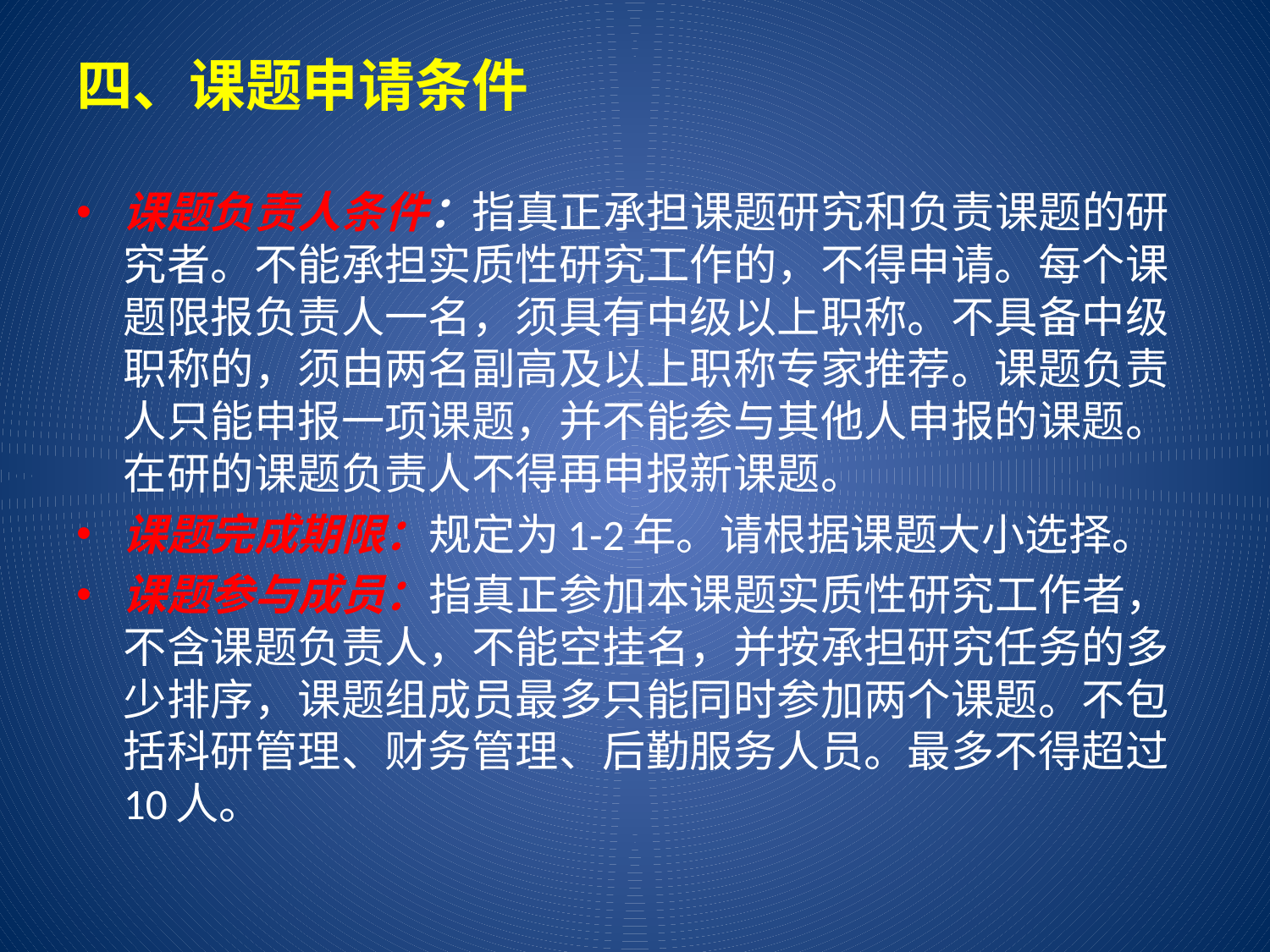

# 四、课题申请条件
课题负责人条件：指真正承担课题研究和负责课题的研究者。不能承担实质性研究工作的，不得申请。每个课题限报负责人一名，须具有中级以上职称。不具备中级职称的，须由两名副高及以上职称专家推荐。课题负责人只能申报一项课题，并不能参与其他人申报的课题。在研的课题负责人不得再申报新课题。
课题完成期限：规定为1-2年。请根据课题大小选择。
课题参与成员：指真正参加本课题实质性研究工作者，不含课题负责人，不能空挂名，并按承担研究任务的多少排序，课题组成员最多只能同时参加两个课题。不包括科研管理、财务管理、后勤服务人员。最多不得超过10人。